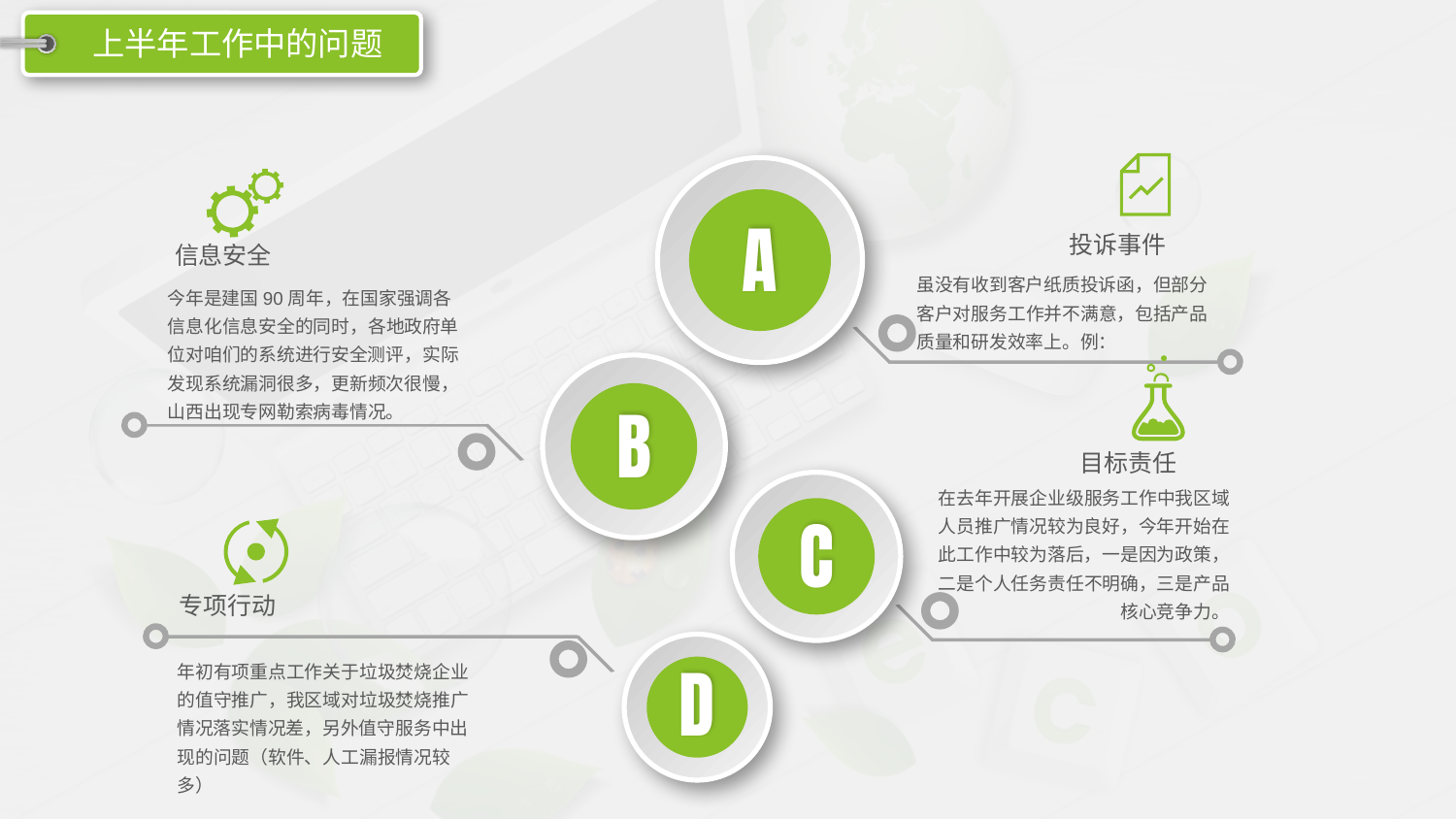

上半年工作中的问题

投诉事件
虽没有收到客户纸质投诉函，但部分客户对服务工作并不满意，包括产品质量和研发效率上。例：

A

信息安全

今年是建国90周年，在国家强调各信息化信息安全的同时，各地政府单位对咱们的系统进行安全测评，实际发现系统漏洞很多，更新频次很慢，山西出现专网勒索病毒情况。

B

目标责任
在去年开展企业级服务工作中我区域人员推广情况较为良好，今年开始在此工作中较为落后，一是因为政策，二是个人任务责任不明确，三是产品核心竞争力。

C

专项行动

D

年初有项重点工作关于垃圾焚烧企业的值守推广，我区域对垃圾焚烧推广情况落实情况差，另外值守服务中出现的问题（软件、人工漏报情况较多）